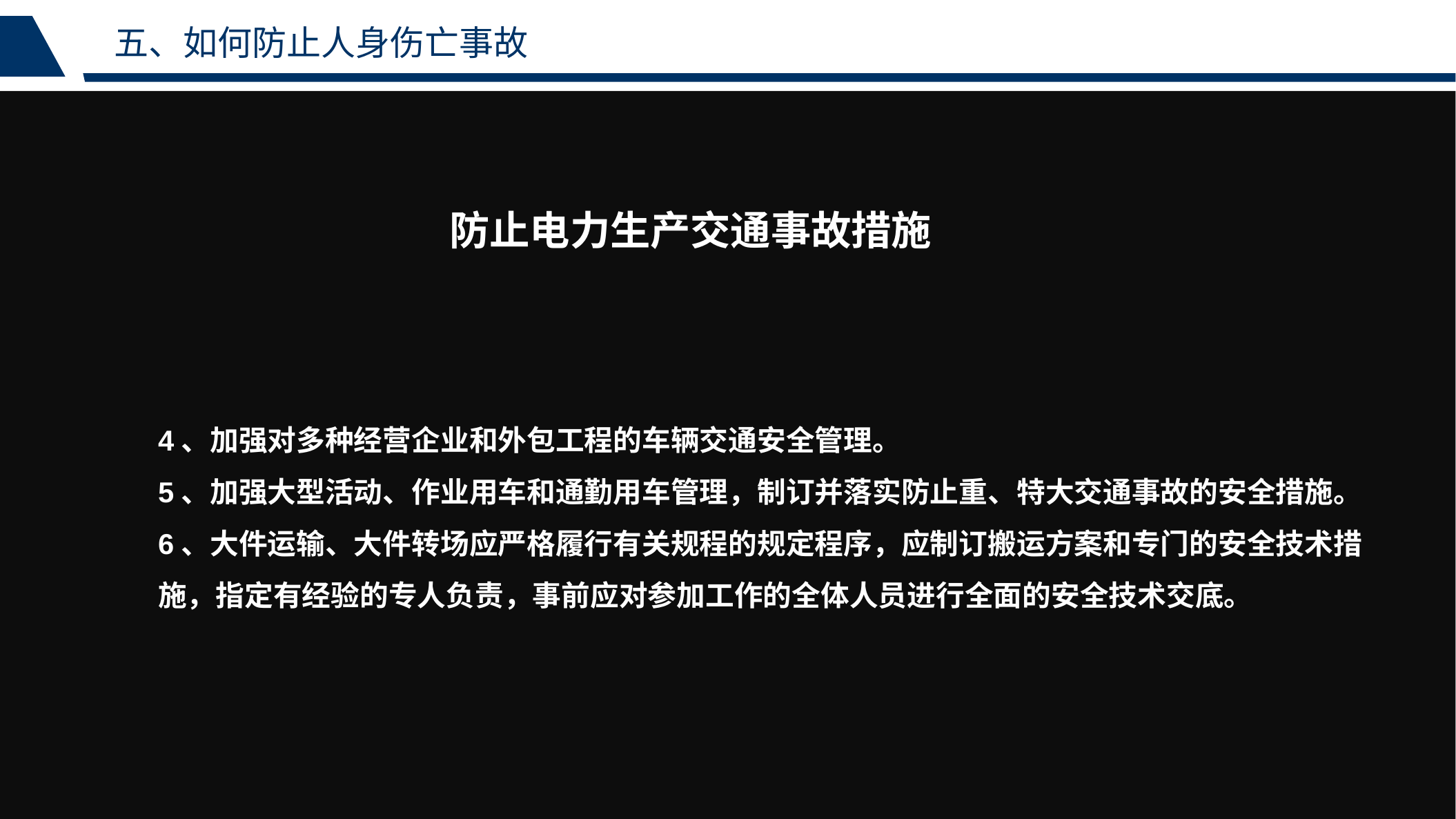

五、如何防止人身伤亡事故

防止电力生产交通事故措施
4、加强对多种经营企业和外包工程的车辆交通安全管理。
5、加强大型活动、作业用车和通勤用车管理，制订并落实防止重、特大交通事故的安全措施。
6、大件运输、大件转场应严格履行有关规程的规定程序，应制订搬运方案和专门的安全技术措施，指定有经验的专人负责，事前应对参加工作的全体人员进行全面的安全技术交底。